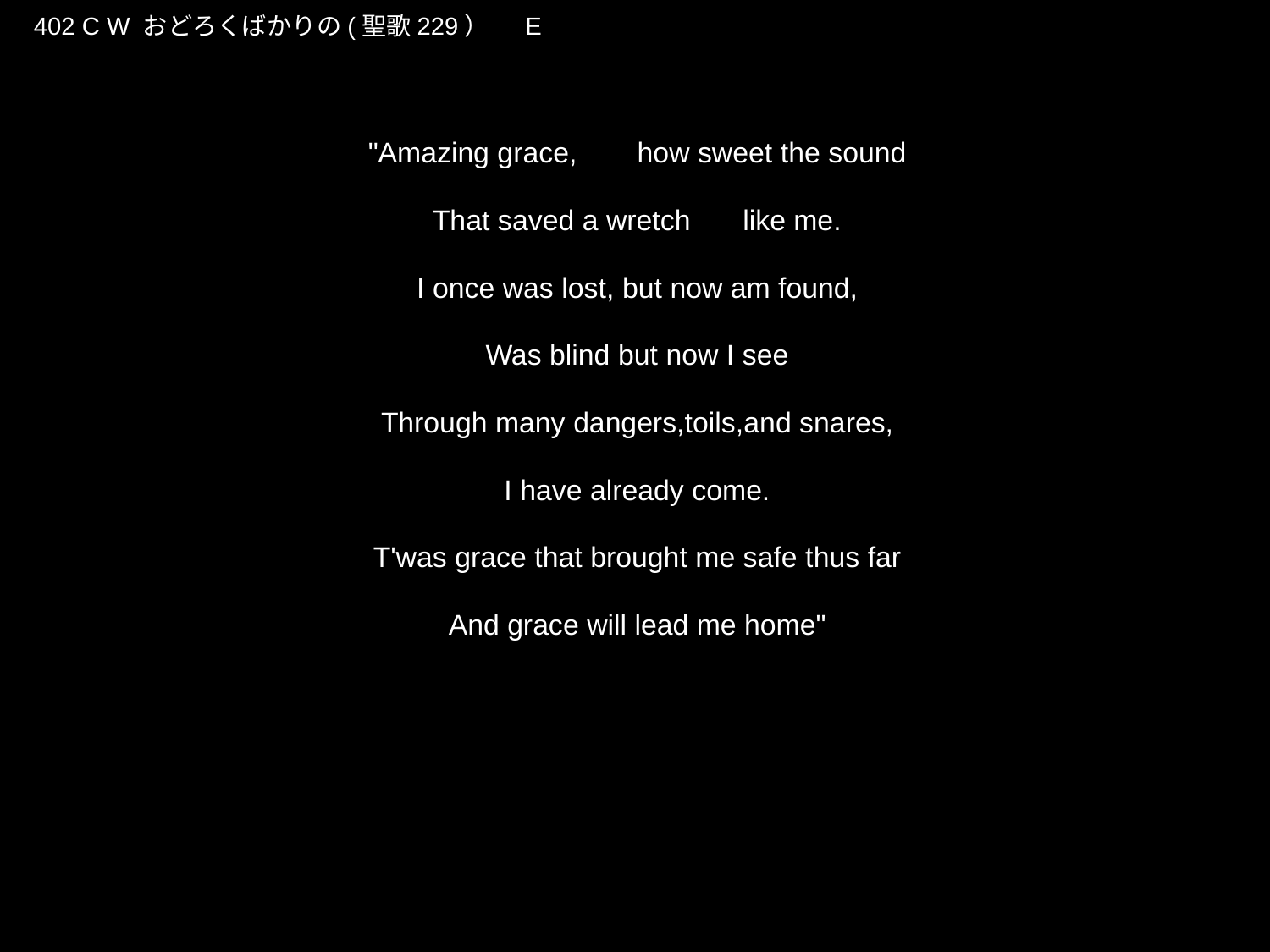

おどろくばかりの
★W
402 C W おどろくばかりの(聖歌229）　 E
★４
"Amazing grace, 　how sweet the sound
That saved a wretch　like me.
I once was lost, but now am found,
Was blind but now I see
Through many dangers,toils,and snares,
I have already come.
T'was grace that brought me safe thus far
And grace will lead me home"